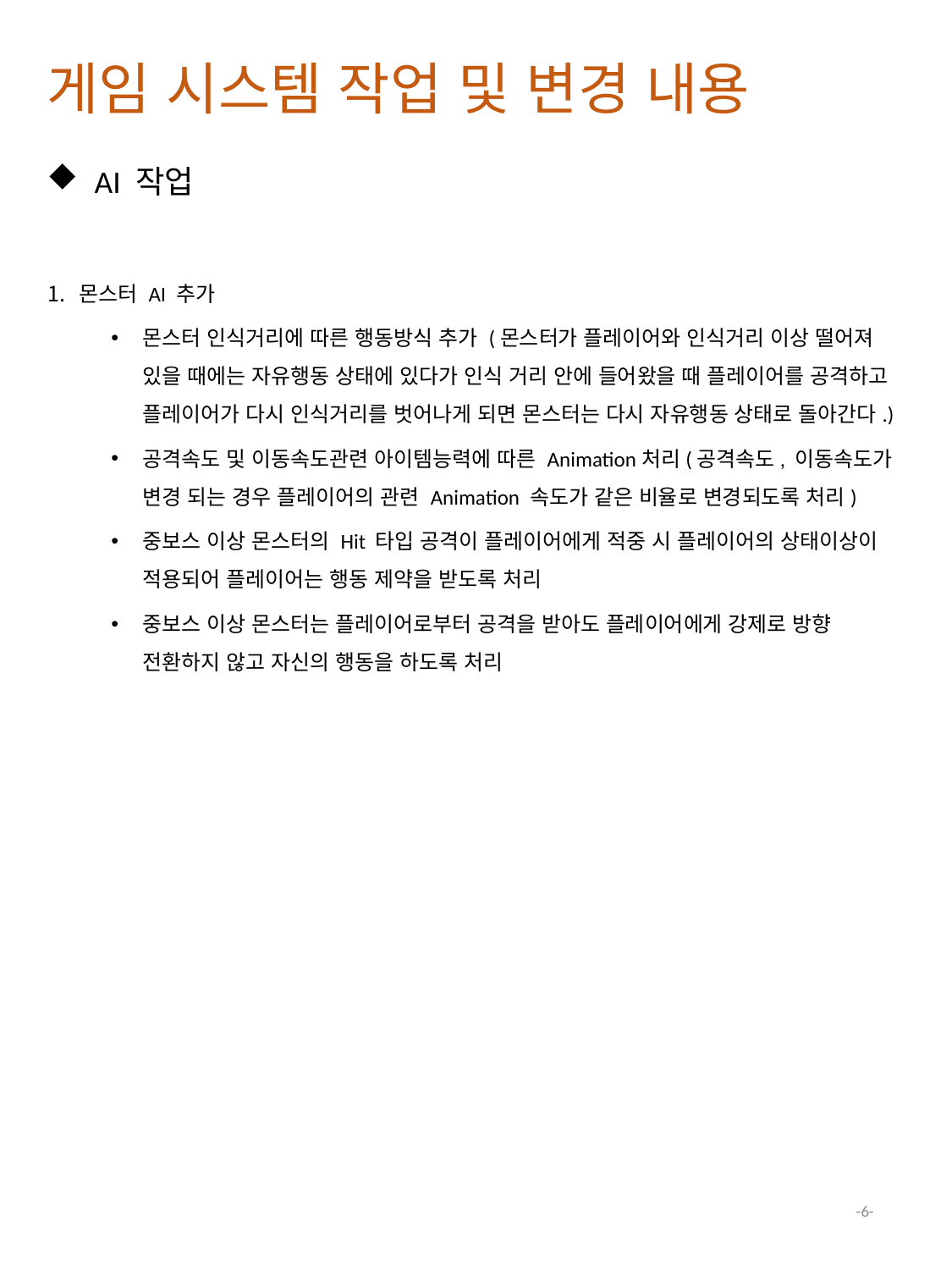

게임 시스템 작업 및 변경 내용
AI 작업
몬스터 AI 추가
몬스터 인식거리에 따른 행동방식 추가 (몬스터가 플레이어와 인식거리 이상 떨어져 있을 때에는 자유행동 상태에 있다가 인식 거리 안에 들어왔을 때 플레이어를 공격하고 플레이어가 다시 인식거리를 벗어나게 되면 몬스터는 다시 자유행동 상태로 돌아간다.)
공격속도 및 이동속도관련 아이템능력에 따른 Animation처리(공격속도, 이동속도가 변경 되는 경우 플레이어의 관련 Animation 속도가 같은 비율로 변경되도록 처리)
중보스 이상 몬스터의 Hit 타입 공격이 플레이어에게 적중 시 플레이어의 상태이상이 적용되어 플레이어는 행동 제약을 받도록 처리
중보스 이상 몬스터는 플레이어로부터 공격을 받아도 플레이어에게 강제로 방향 전환하지 않고 자신의 행동을 하도록 처리
-6-